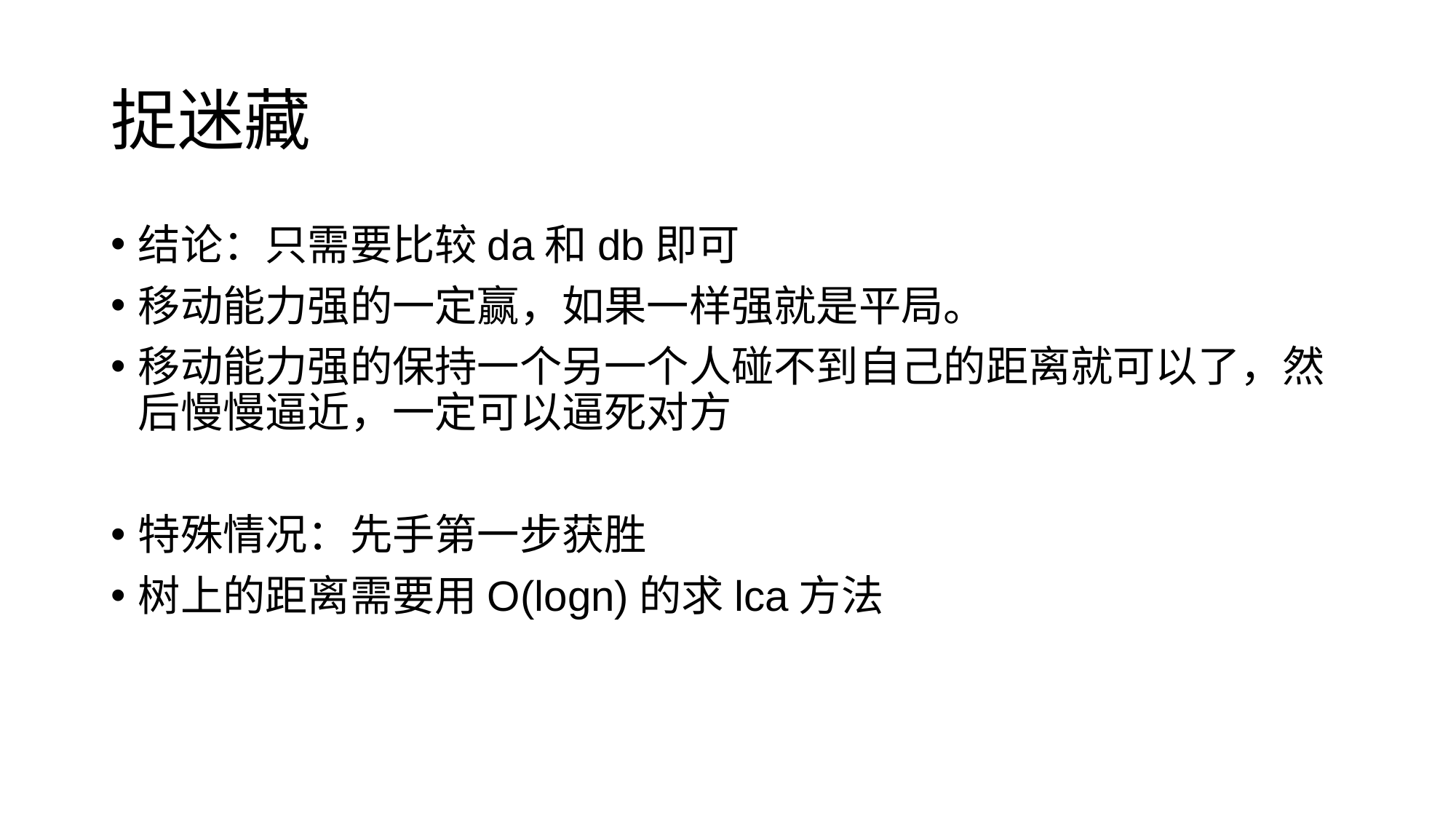

# 捉迷藏
结论：只需要比较da和db即可
移动能力强的一定赢，如果一样强就是平局。
移动能力强的保持一个另一个人碰不到自己的距离就可以了，然后慢慢逼近，一定可以逼死对方

特殊情况：先手第一步获胜
树上的距离需要用O(logn)的求lca方法